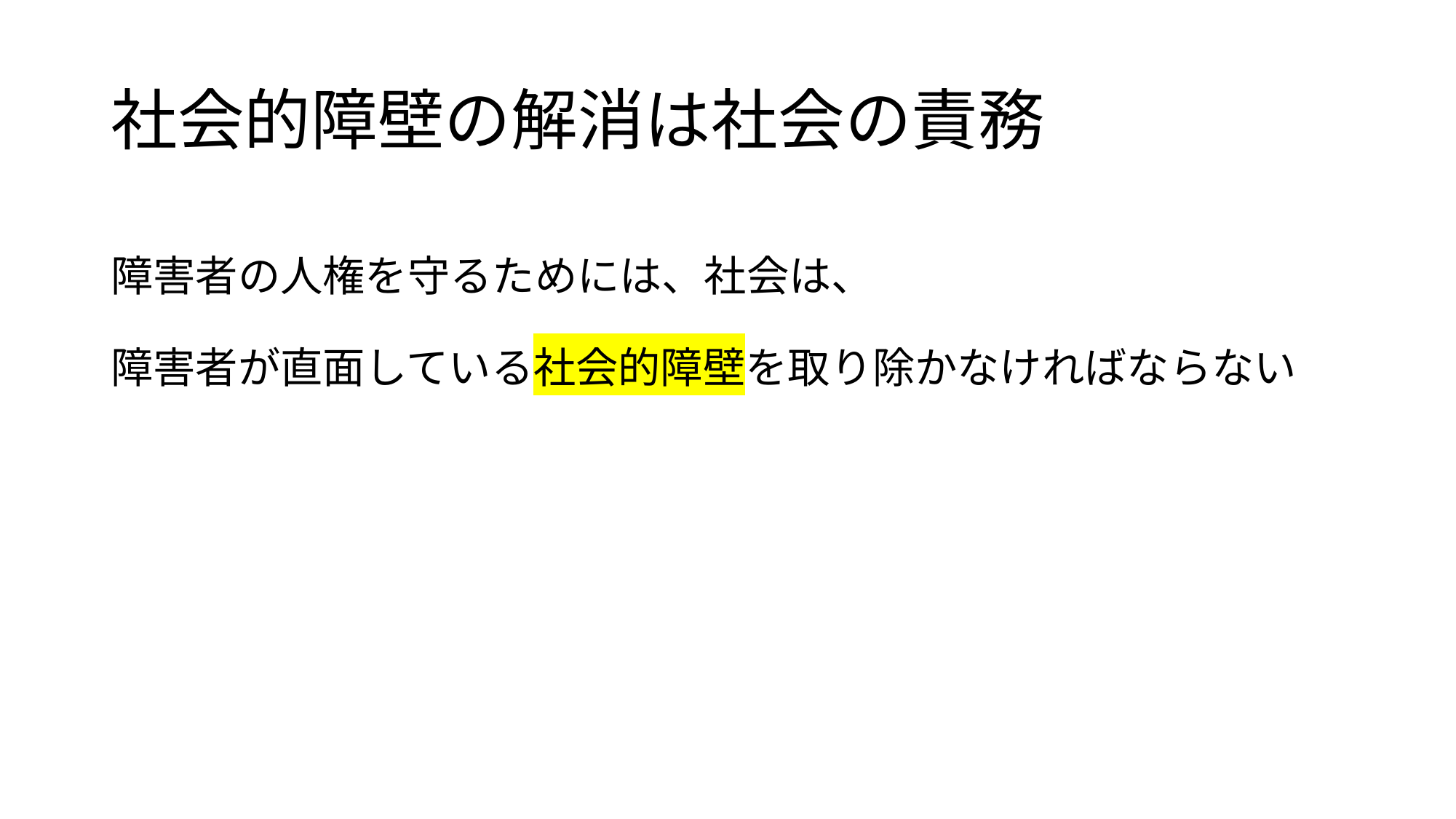

# 社会的障壁の解消は社会の責務
障害者の人権を守るためには、社会は、
障害者が直面している社会的障壁を取り除かなければならない